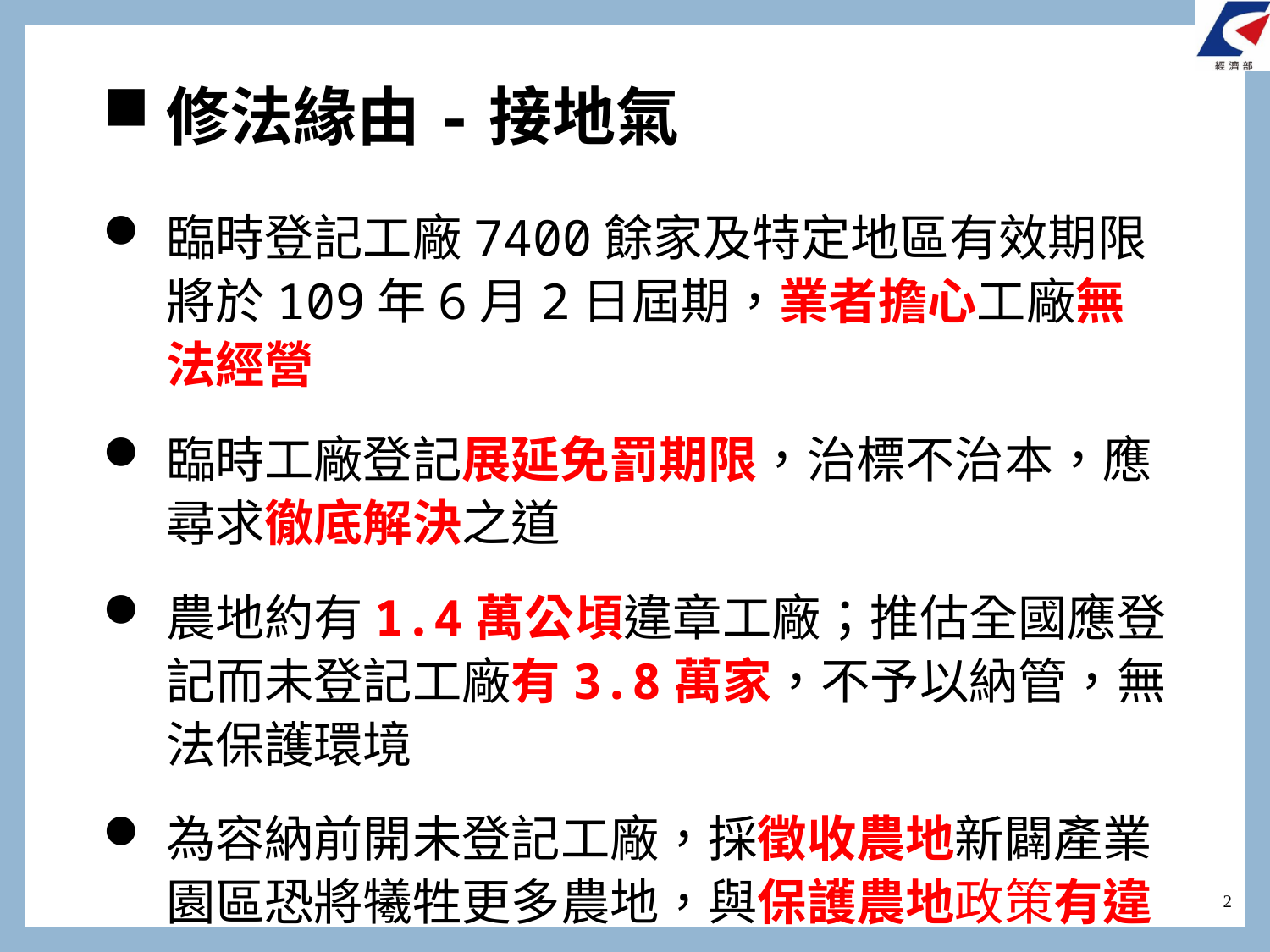

修法緣由-接地氣
臨時登記工廠7400餘家及特定地區有效期限將於109年6月2日屆期，業者擔心工廠無法經營
臨時工廠登記展延免罰期限，治標不治本，應尋求徹底解決之道
農地約有1.4萬公頃違章工廠；推估全國應登記而未登記工廠有3.8萬家，不予以納管，無法保護環境
為容納前開未登記工廠，採徵收農地新闢產業園區恐將犧牲更多農地，與保護農地政策有違
2